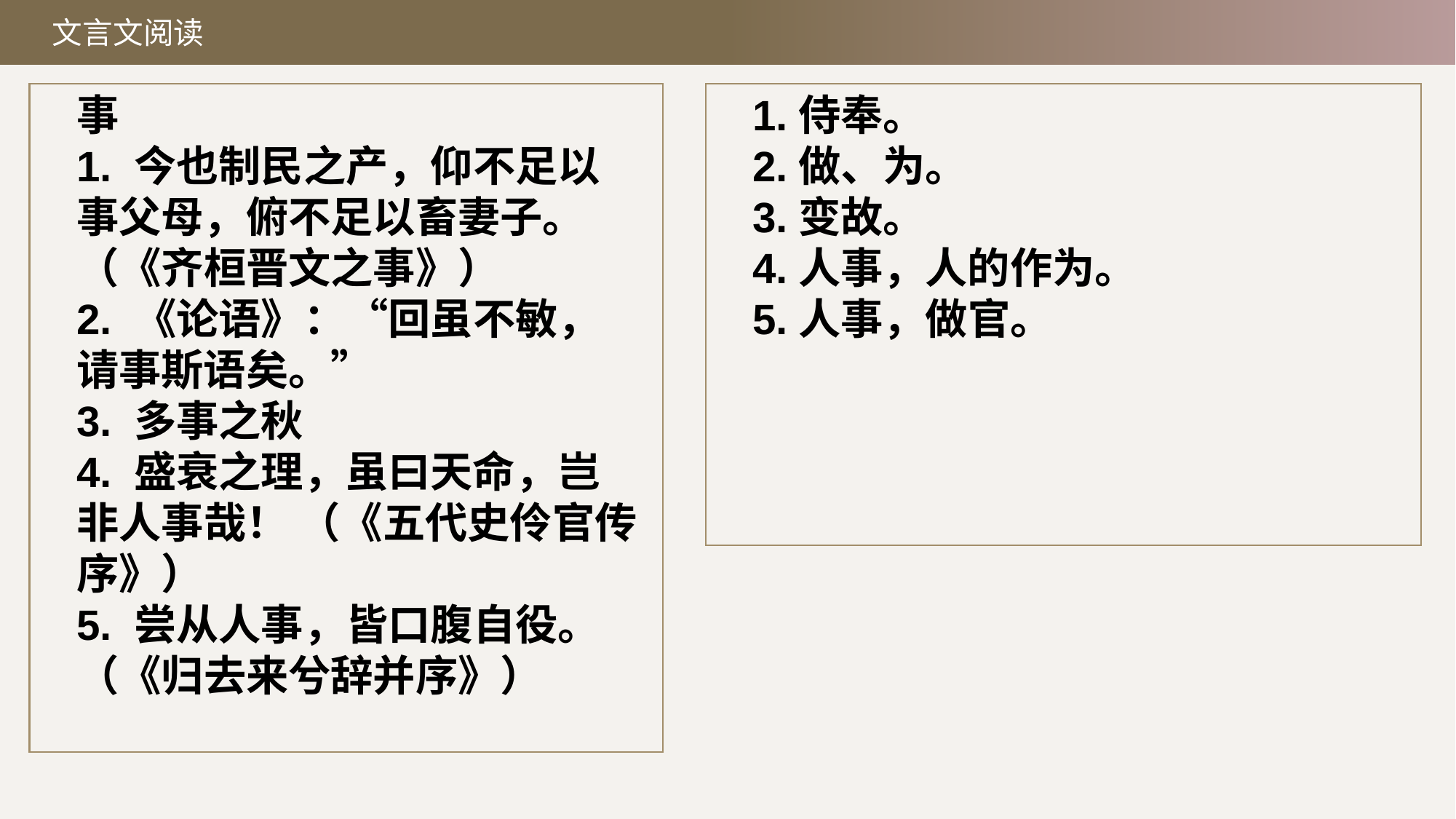

文言文阅读
事
1. 今也制民之产，仰不足以事父母，俯不足以畜妻子。 （《齐桓晋文之事》）
2. 《论语》：“回虽不敏，请事斯语矣。”
3. 多事之秋
4. 盛衰之理，虽曰天命，岂非人事哉！ （《五代史伶官传序》）
5. 尝从人事，皆口腹自役。 （《归去来兮辞并序》）
1.侍奉。
2.做、为。
3.变故。
4.人事，人的作为。
5.人事，做官。